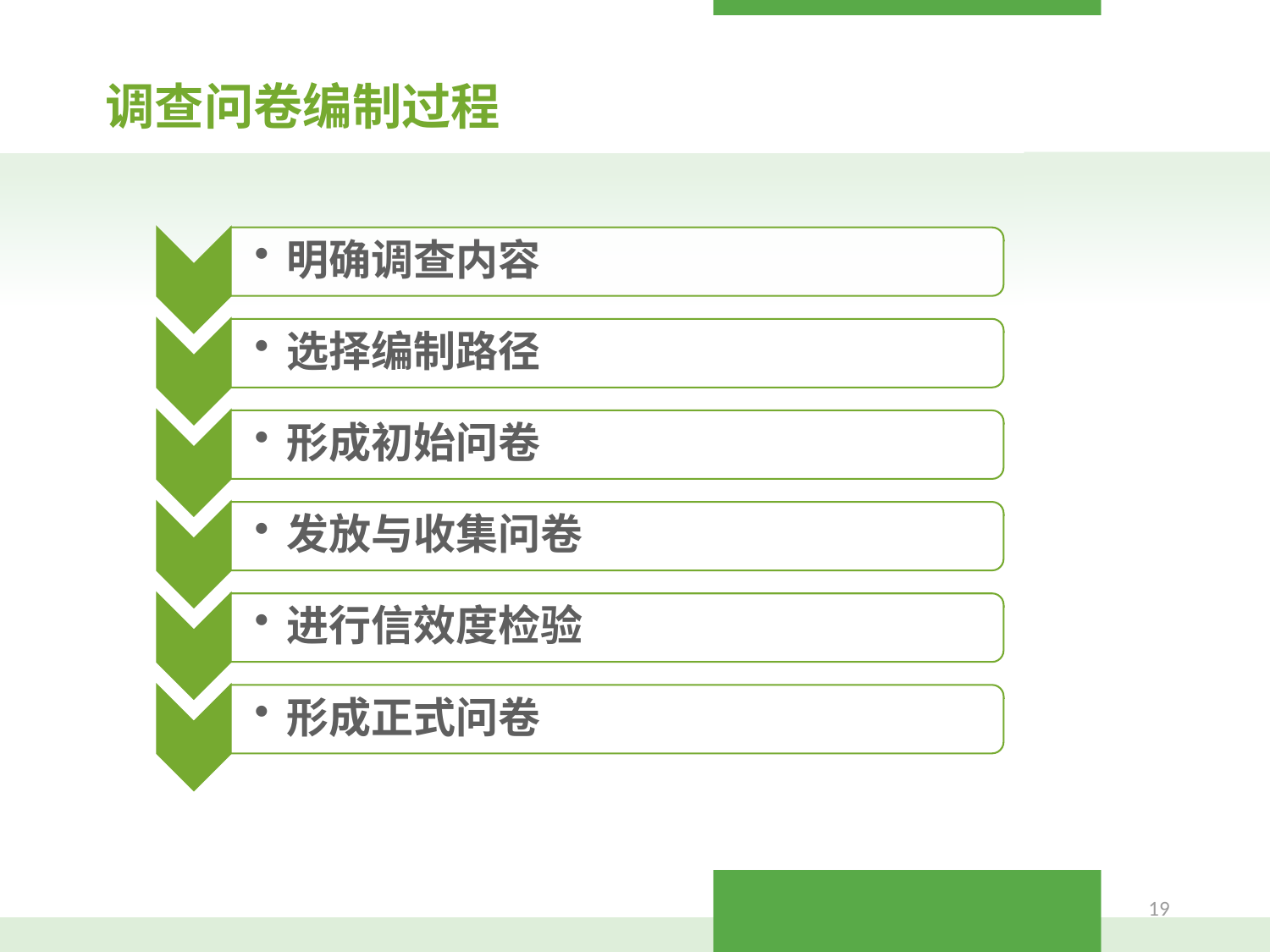

# 调查问卷编制过程

明确调查内容

选择编制路径

形成初始问卷

发放与收集问卷

进行信效度检验

形成正式问卷
19